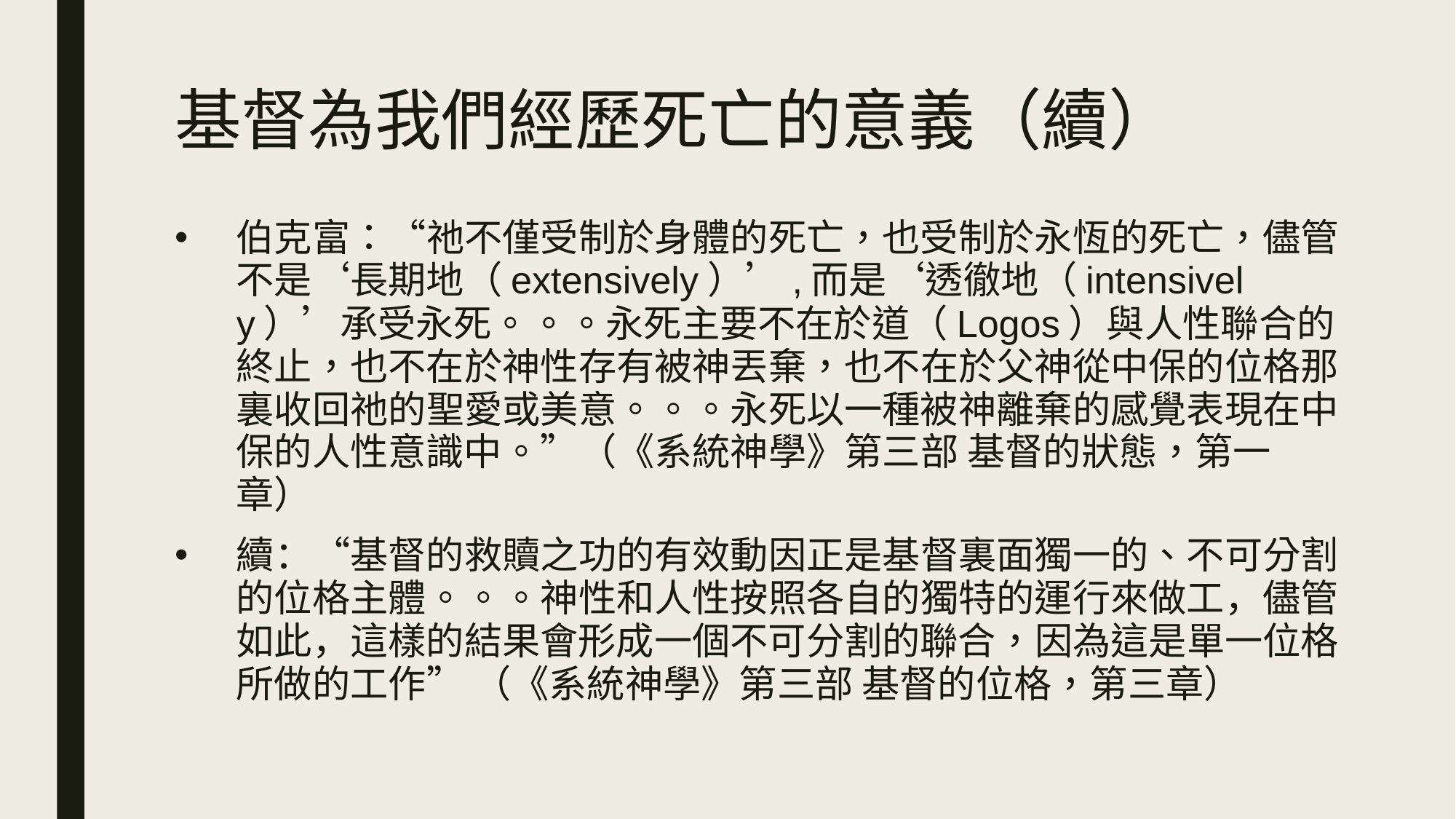

# 基督為我們經歷死亡的意義（續）
伯克富：“祂不僅受制於身體的死亡，也受制於永恆的死亡，儘管不是‘長期地（extensively）’,而是‘透徹地（intensively）’承受永死。。。永死主要不在於道（Logos）與人性聯合的終止，也不在於神性存有被神丟棄，也不在於父神從中保的位格那裏收回祂的聖愛或美意。。。永死以一種被神離棄的感覺表現在中保的人性意識中。”（《系統神學》第三部 基督的狀態，第一章）
續：“基督的救贖之功的有效動因正是基督裏面獨一的、不可分割的位格主體。。。神性和人性按照各自的獨特的運行來做工，儘管如此，這樣的結果會形成一個不可分割的聯合，因為這是單一位格所做的工作” （《系統神學》第三部 基督的位格，第三章）